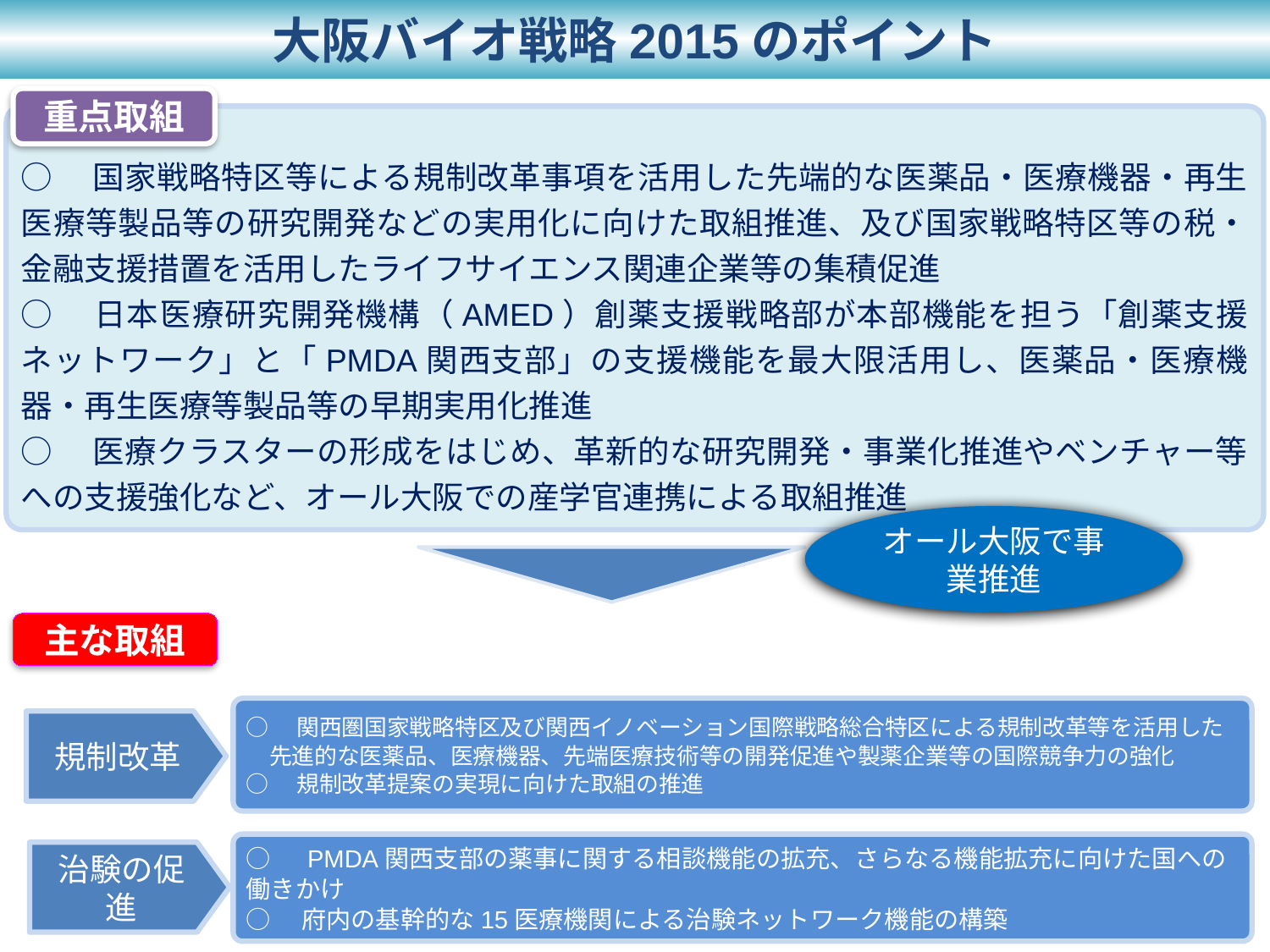

大阪バイオ戦略2015のポイント
重点取組

○　国家戦略特区等による規制改革事項を活用した先端的な医薬品・医療機器・再生医療等製品等の研究開発などの実用化に向けた取組推進、及び国家戦略特区等の税・金融支援措置を活用したライフサイエンス関連企業等の集積促進
○　日本医療研究開発機構（AMED）創薬支援戦略部が本部機能を担う「創薬支援ネットワーク」と「PMDA関西支部」の支援機能を最大限活用し、医薬品・医療機器・再生医療等製品等の早期実用化推進
○　医療クラスターの形成をはじめ、革新的な研究開発・事業化推進やベンチャー等への支援強化など、オール大阪での産学官連携による取組推進
オール大阪で事業推進

主な取組
○　関西圏国家戦略特区及び関西イノベーション国際戦略総合特区による規制改革等を活用した先進的な医薬品、医療機器、先端医療技術等の開発促進や製薬企業等の国際競争力の強化
○　規制改革提案の実現に向けた取組の推進
規制改革
○　PMDA関西支部の薬事に関する相談機能の拡充、さらなる機能拡充に向けた国への働きかけ
○　府内の基幹的な15医療機関による治験ネットワーク機能の構築
治験の促進